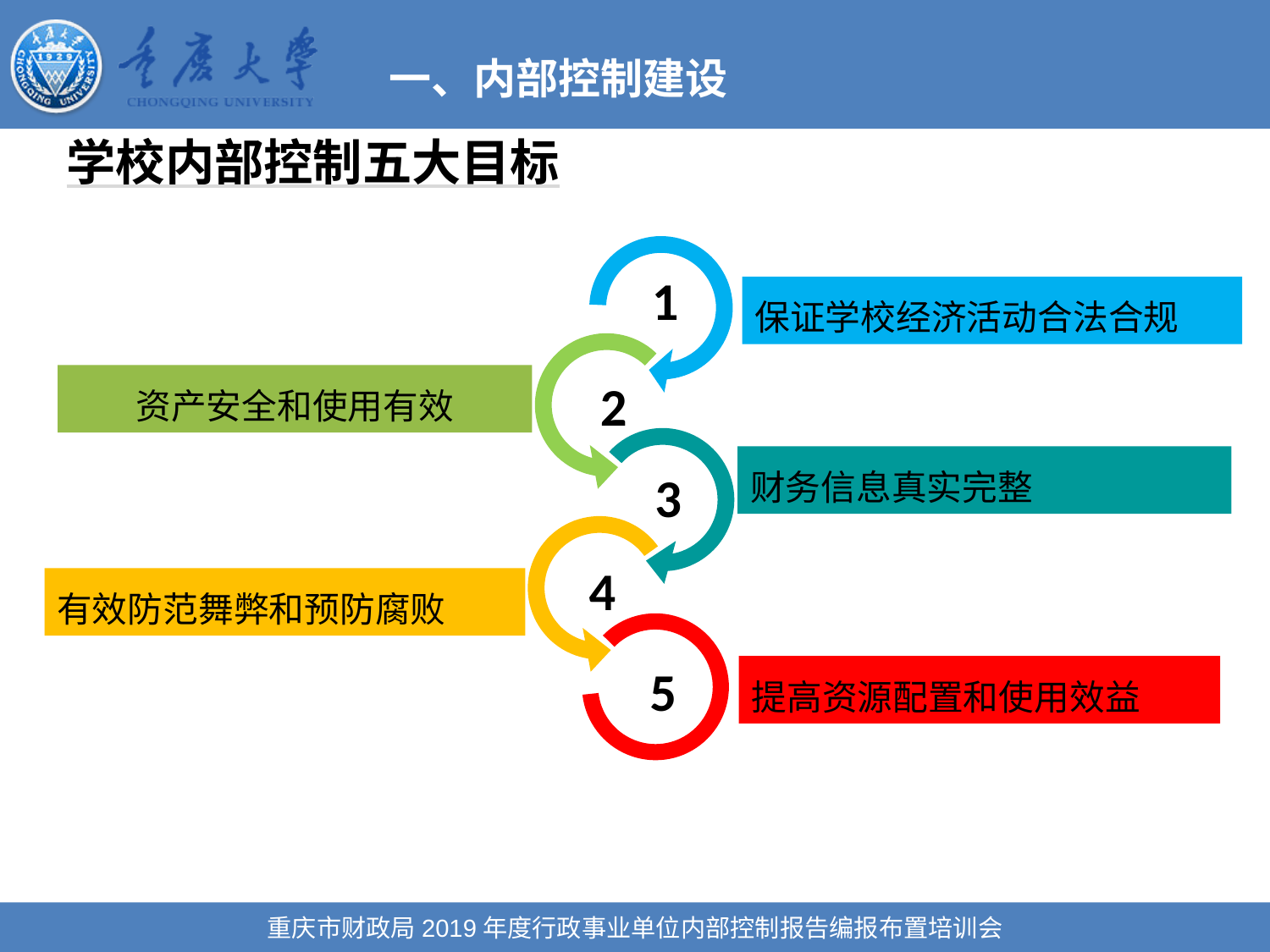

一、内部控制建设
学校内部控制五大目标

1
保证学校经济活动合法合规

资产安全和使用有效
2

财务信息真实完整
3

4
有效防范舞弊和预防腐败

5
提高资源配置和使用效益
重庆市财政局2019年度行政事业单位内部控制报告编报布置培训会